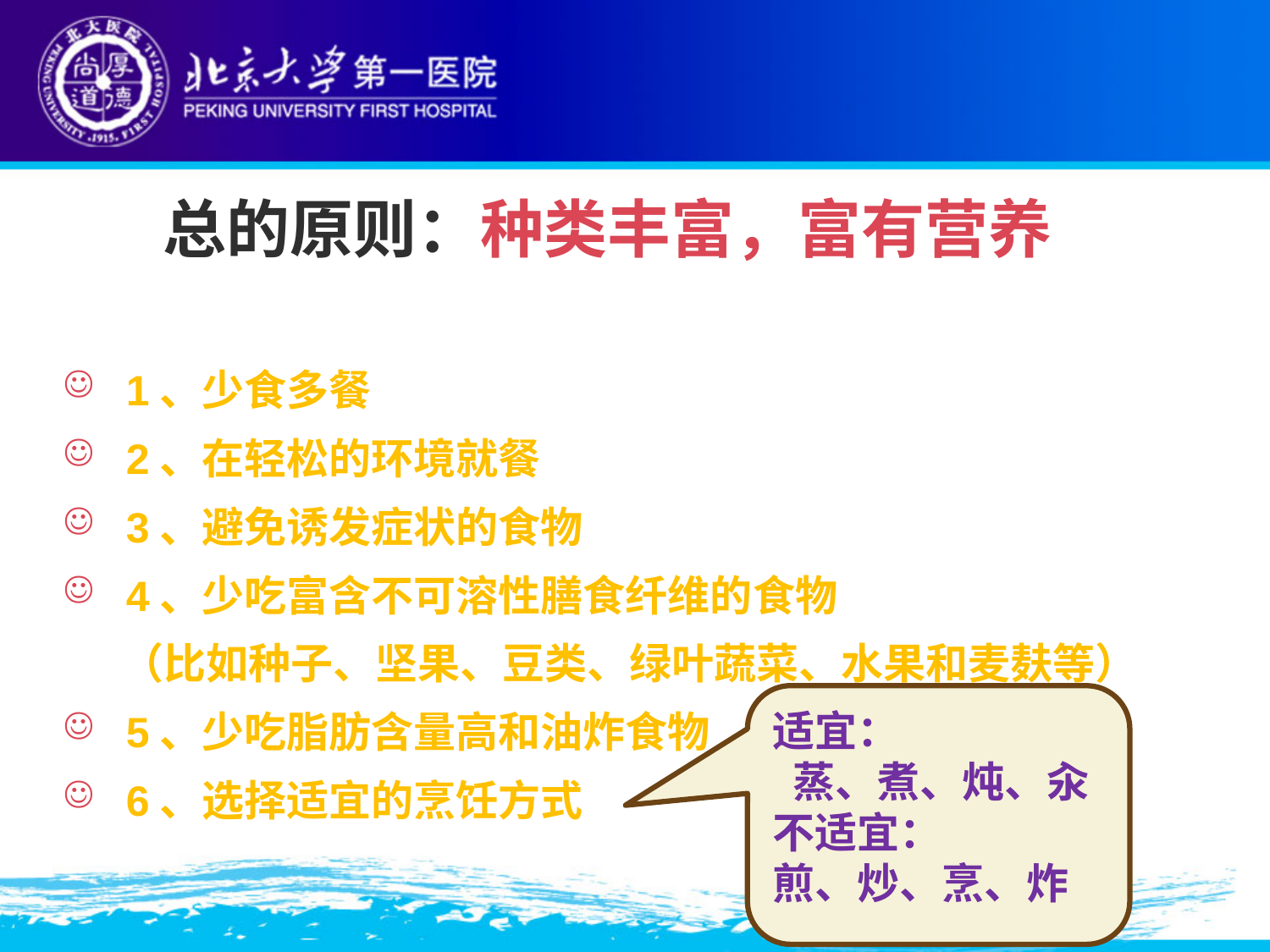

# 总的原则：种类丰富，富有营养
1、少食多餐
2、在轻松的环境就餐
3、避免诱发症状的食物
4、少吃富含不可溶性膳食纤维的食物
     （比如种子、坚果、豆类、绿叶蔬菜、水果和麦麸等）
5、少吃脂肪含量高和油炸食物
6、选择适宜的烹饪方式

适宜：
 蒸、煮、炖、汆
不适宜：
煎、炒、烹、炸